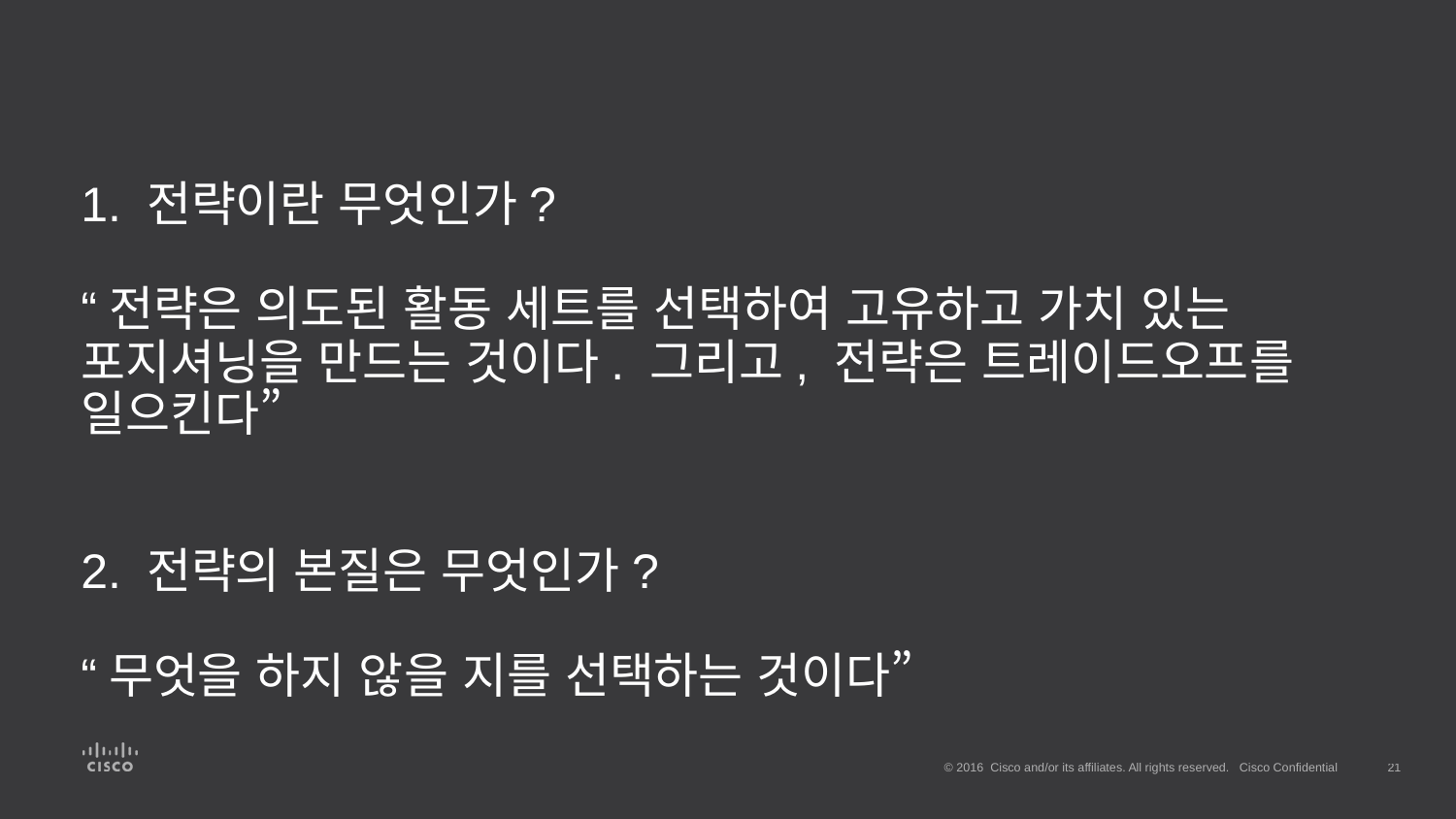

# 1. 전략이란 무엇인가? “전략은 의도된 활동 세트를 선택하여 고유하고 가치 있는 포지셔닝을 만드는 것이다. 그리고, 전략은 트레이드오프를 일으킨다” 2. 전략의 본질은 무엇인가? “무엇을 하지 않을 지를 선택하는 것이다”